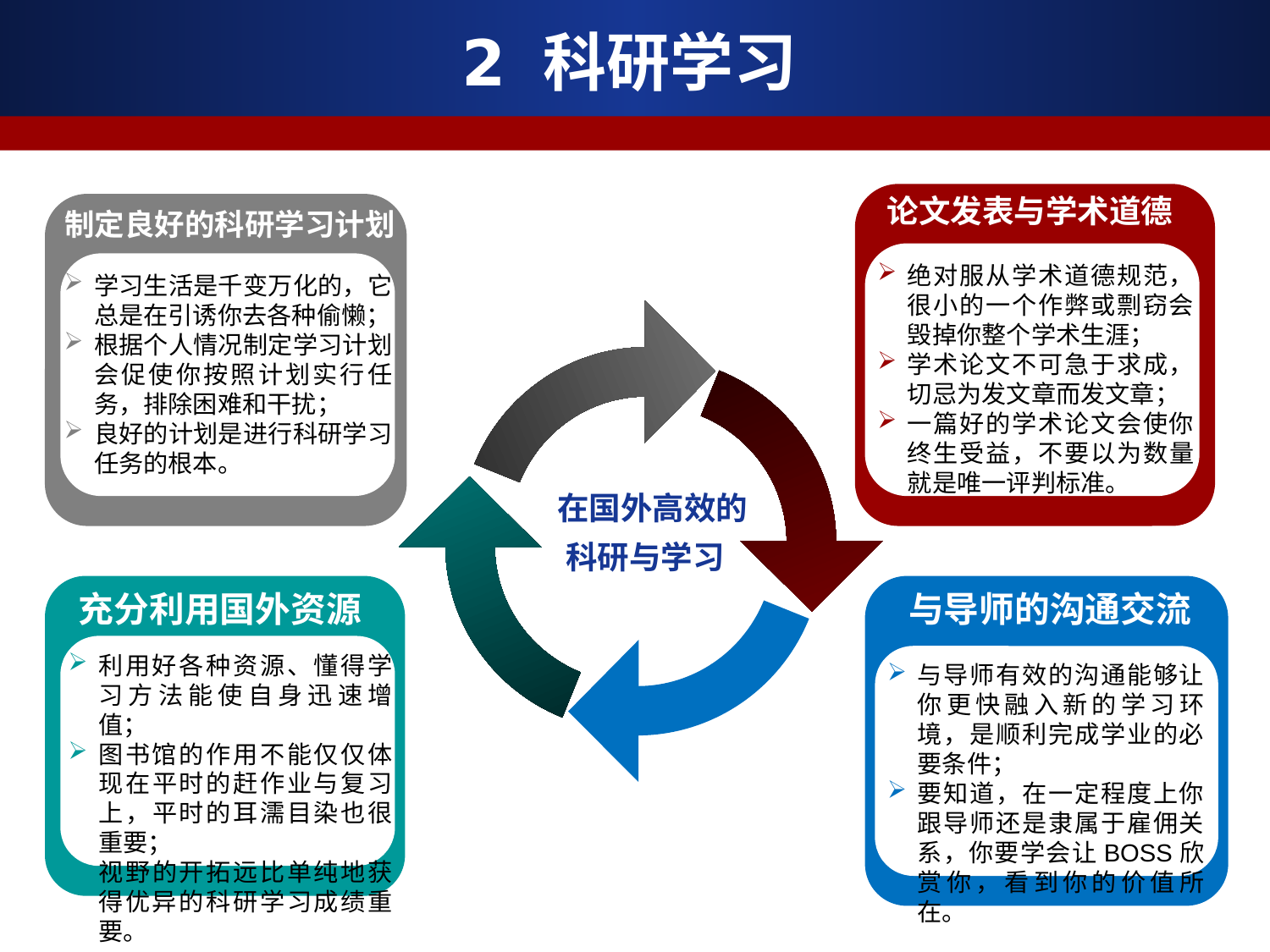

# 2 科研学习

论文发表与学术道德

制定良好的科研学习计划

绝对服从学术道德规范，很小的一个作弊或剽窃会毁掉你整个学术生涯；
学术论文不可急于求成，切忌为发文章而发文章；
一篇好的学术论文会使你终生受益，不要以为数量就是唯一评判标准。
学习生活是千变万化的，它总是在引诱你去各种偷懒；
根据个人情况制定学习计划会促使你按照计划实行任务，排除困难和干扰；
良好的计划是进行科研学习任务的根本。

 在国外高效的
科研与学习

充分利用国外资源
与导师的沟通交流

利用好各种资源、懂得学习方法能使自身迅速增值；
图书馆的作用不能仅仅体现在平时的赶作业与复习上，平时的耳濡目染也很重要；
视野的开拓远比单纯地获得优异的科研学习成绩重要。

与导师有效的沟通能够让你更快融入新的学习环境，是顺利完成学业的必要条件；
要知道，在一定程度上你跟导师还是隶属于雇佣关系，你要学会让BOSS欣赏你，看到你的价值所在。